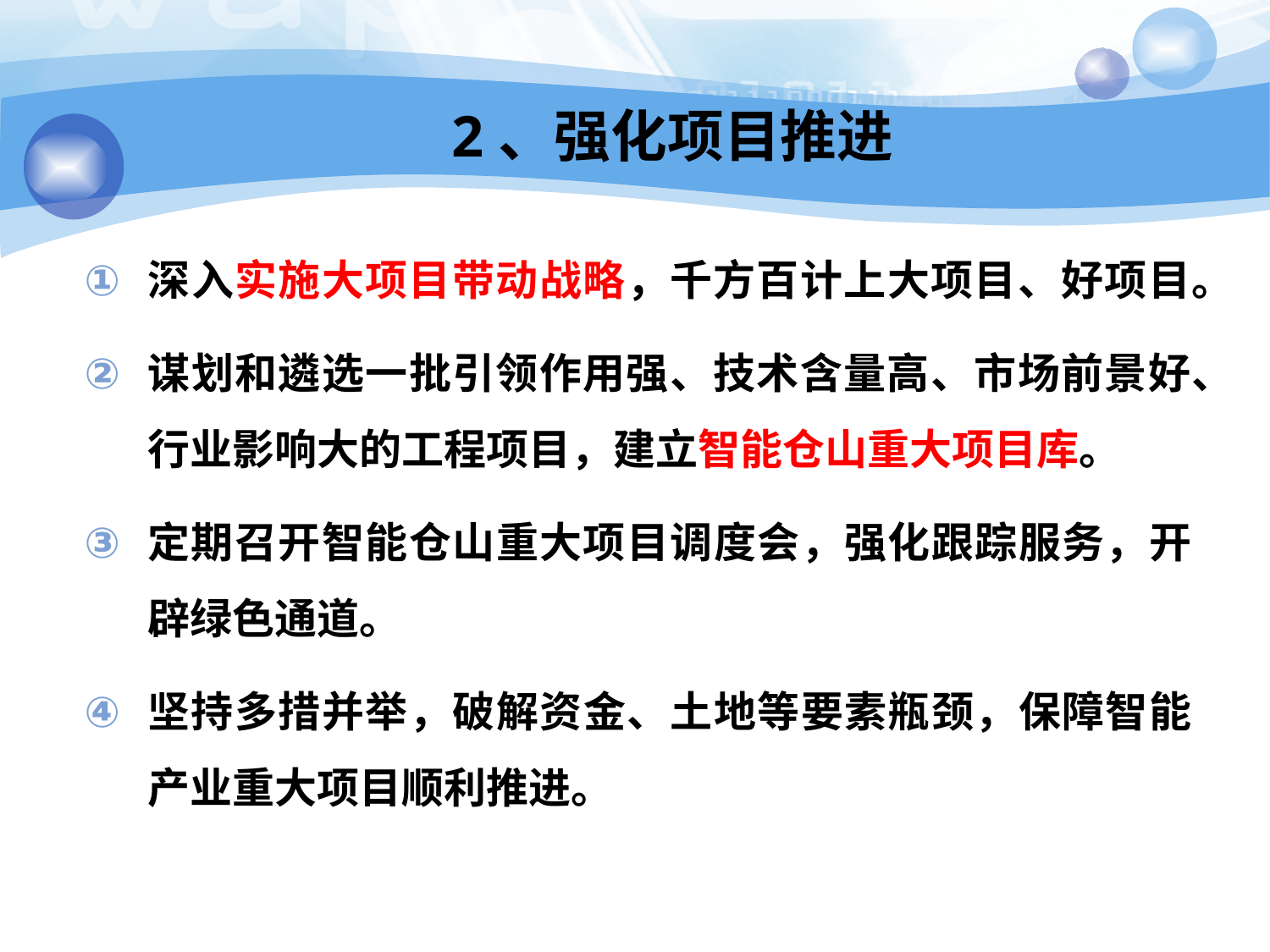

# 2、强化项目推进
深入实施大项目带动战略，千方百计上大项目、好项目。
谋划和遴选一批引领作用强、技术含量高、市场前景好、行业影响大的工程项目，建立智能仓山重大项目库。
定期召开智能仓山重大项目调度会，强化跟踪服务，开辟绿色通道。
坚持多措并举，破解资金、土地等要素瓶颈，保障智能产业重大项目顺利推进。